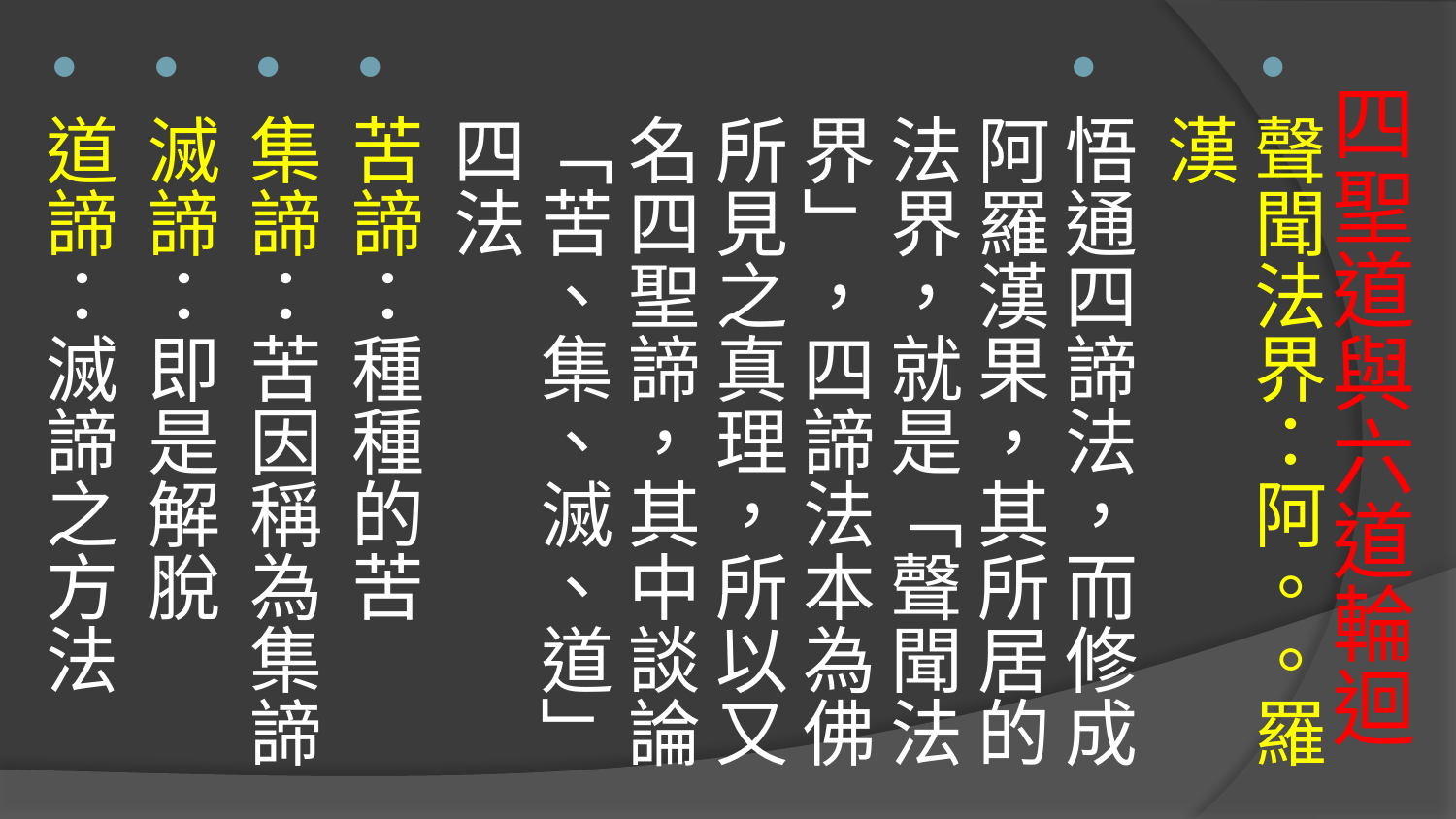

聲聞法界：阿。。羅漢
悟通四諦法，而修成阿羅漢果，其所居的法界，就是「聲聞法界」，四諦法本為佛所見之真理，所以又名四聖諦，其中談論「苦、集、滅、道」四法
苦諦：種種的苦
集諦：苦因稱為集諦
滅諦：即是解脫
道諦：滅諦之方法
# 四聖道與六道輪迴